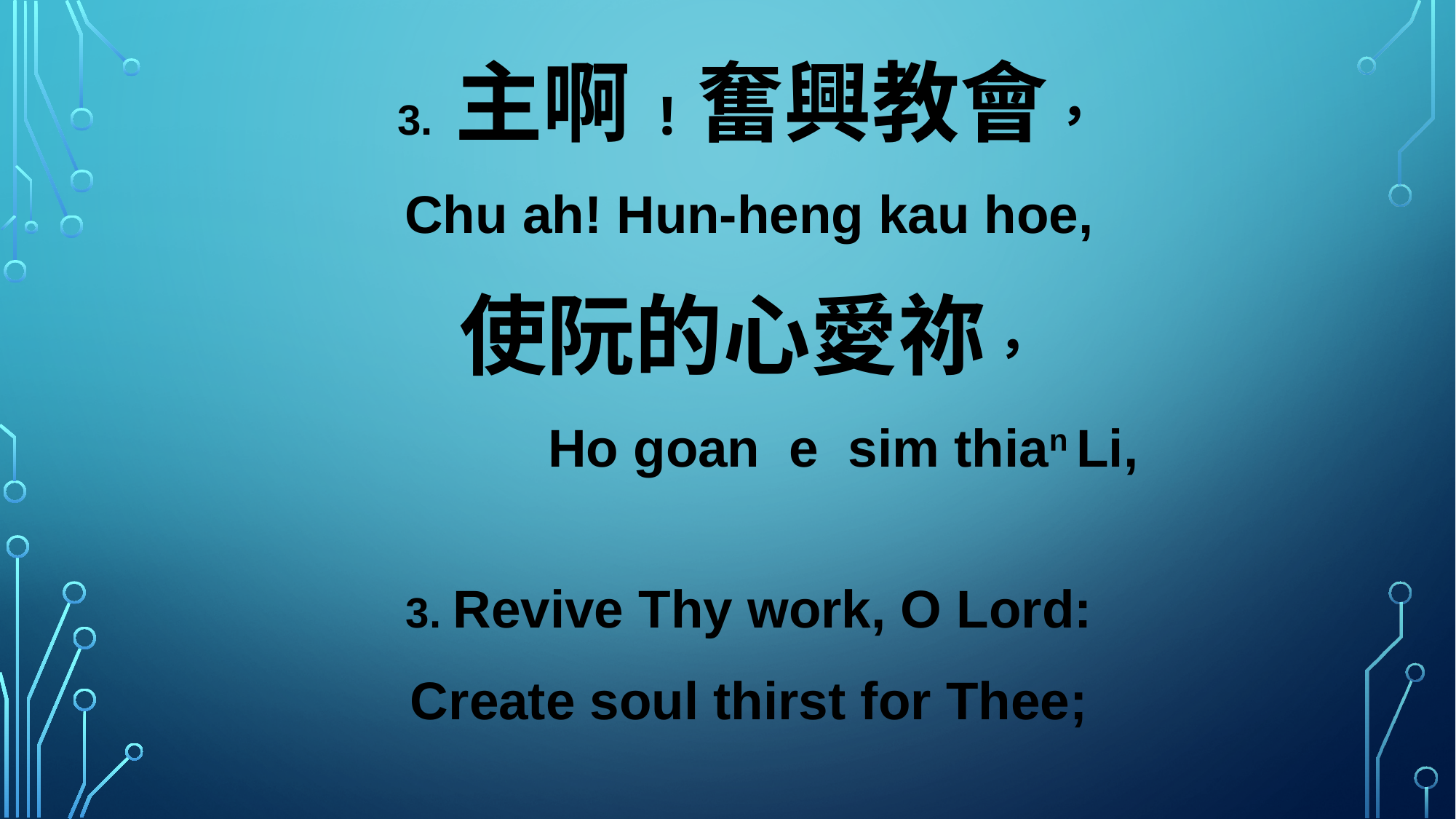

3. 主啊!奮興教會，
Chu ah! Hun-heng kau hoe,
使阮的心愛祢，
                           Ho goan  e  sim thian Li,

3. Revive Thy work, O Lord:
Create soul thirst for Thee;